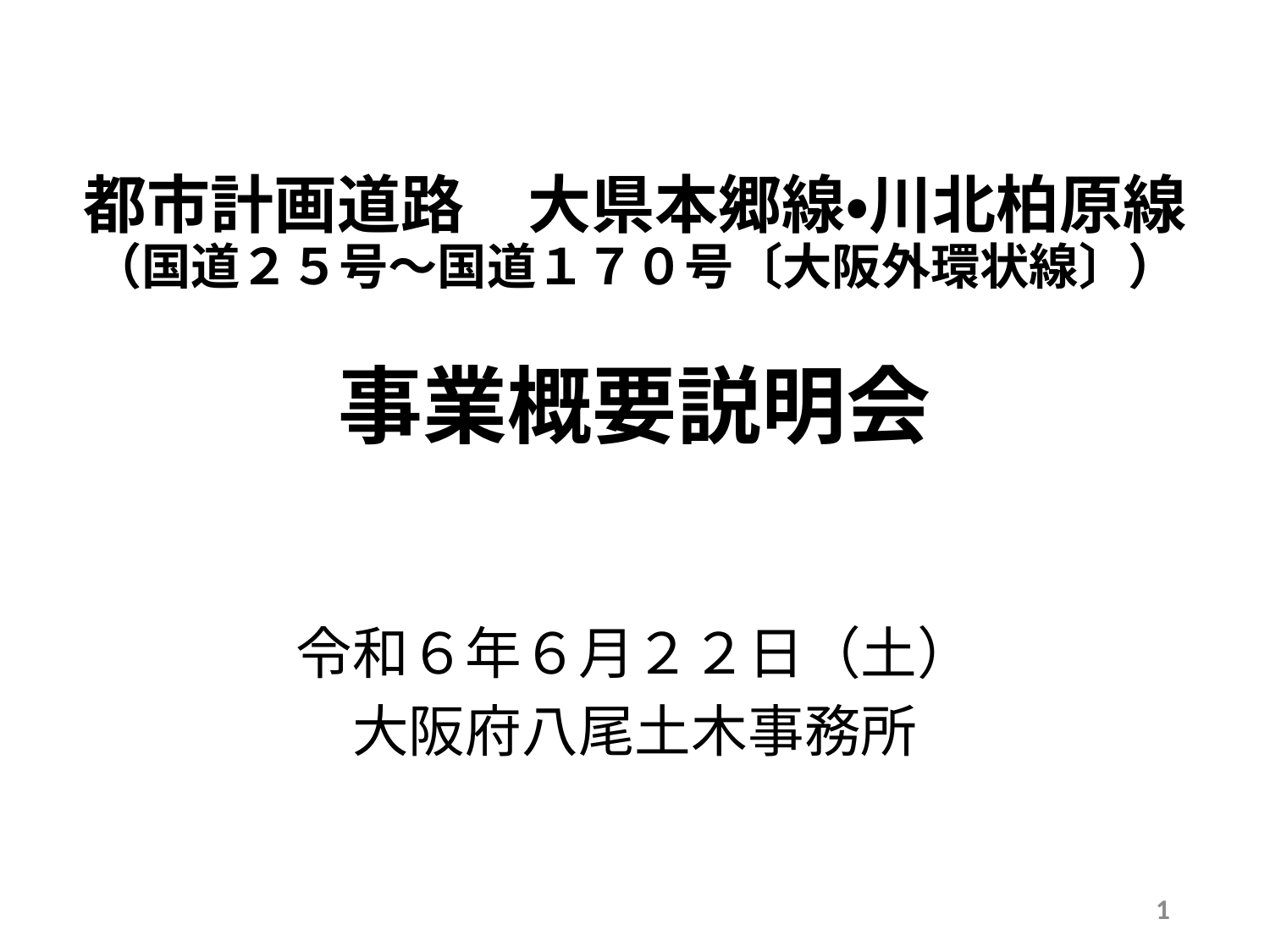

# 都市計画道路　大県本郷線・川北柏原線 （国道２５号～国道１７０号〔大阪外環状線〕） 事業概要説明会
令和６年６月２２日（土）
大阪府八尾土木事務所
1